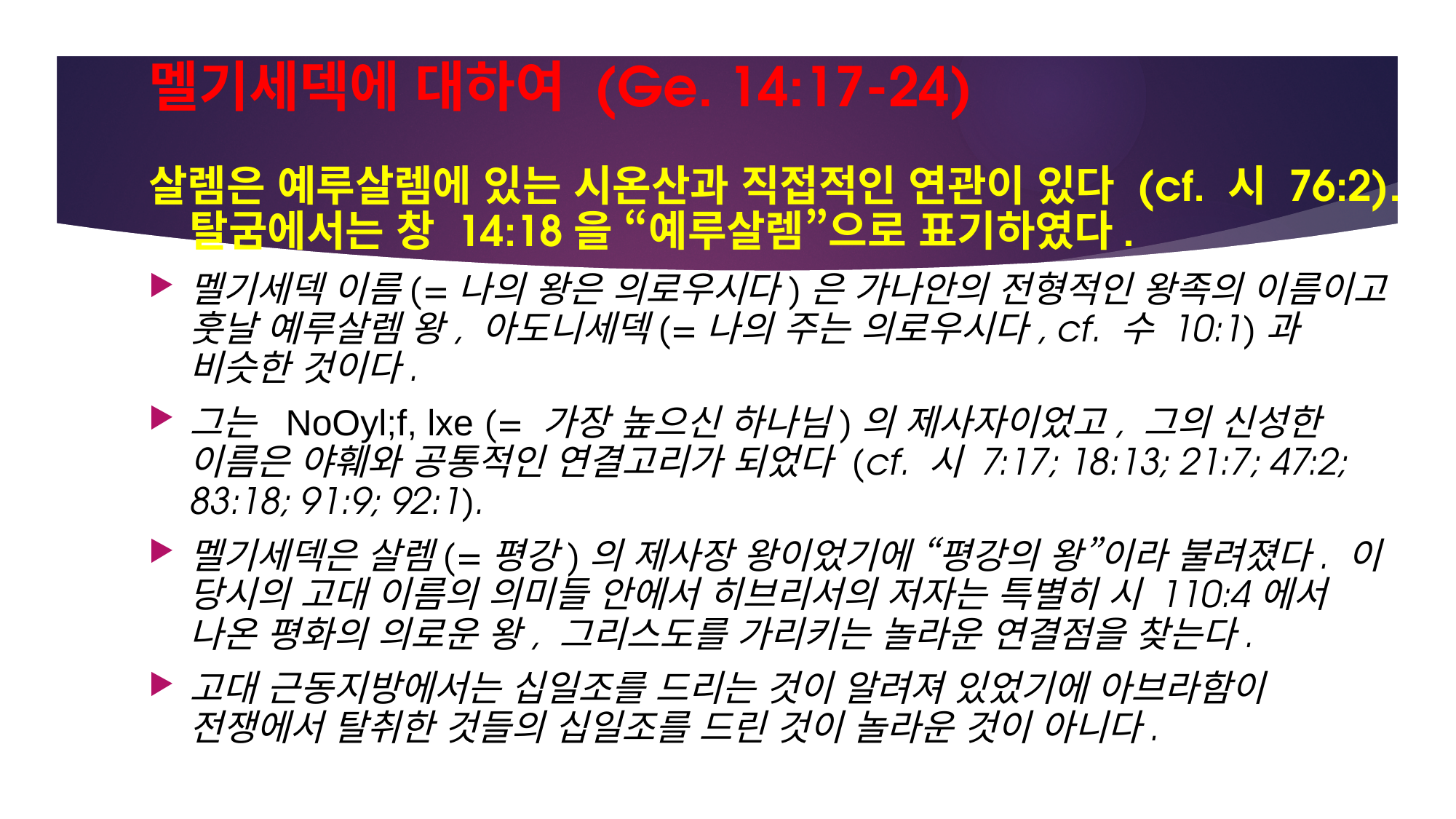

# 멜기세덱에 대하여 (Ge. 14:17-24)
살렘은 예루살렘에 있는 시온산과 직접적인 연관이 있다 (cf. 시 76:2). 탈굼에서는 창 14:18을 “예루살렘”으로 표기하였다.
멜기세덱 이름(=나의 왕은 의로우시다)은 가나안의 전형적인 왕족의 이름이고 훗날 예루살렘 왕, 아도니세덱(=나의 주는 의로우시다, cf. 수 10:1)과 비슷한 것이다.
그는  NoOyl;f, lxe (= 가장 높으신 하나님)의 제사자이었고, 그의 신성한 이름은 야훼와 공통적인 연결고리가 되었다 (cf. 시 7:17; 18:13; 21:7; 47:2; 83:18; 91:9; 92:1).
멜기세덱은 살렘(=평강)의 제사장 왕이었기에 “평강의 왕”이라 불려졌다. 이 당시의 고대 이름의 의미들 안에서 히브리서의 저자는 특별히 시 110:4에서 나온 평화의 의로운 왕, 그리스도를 가리키는 놀라운 연결점을 찾는다.
고대 근동지방에서는 십일조를 드리는 것이 알려져 있었기에 아브라함이 전쟁에서 탈취한 것들의 십일조를 드린 것이 놀라운 것이 아니다.